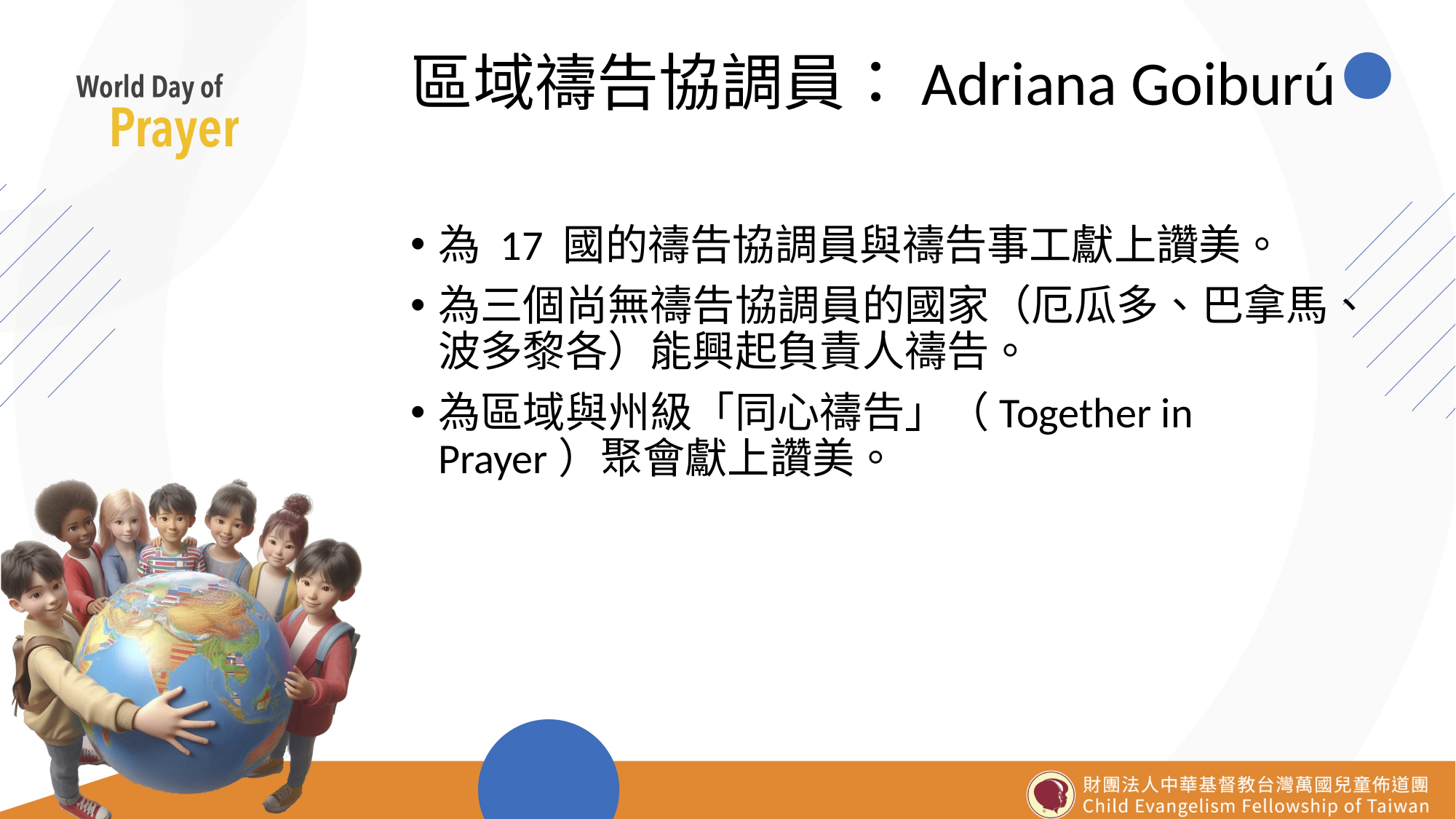

# 區域禱告協調員：Adriana Goiburú
為 17 國的禱告協調員與禱告事工獻上讚美。
為三個尚無禱告協調員的國家（厄瓜多、巴拿馬、波多黎各）能興起負責人禱告。
為區域與州級「同心禱告」（Together in Prayer）聚會獻上讚美。